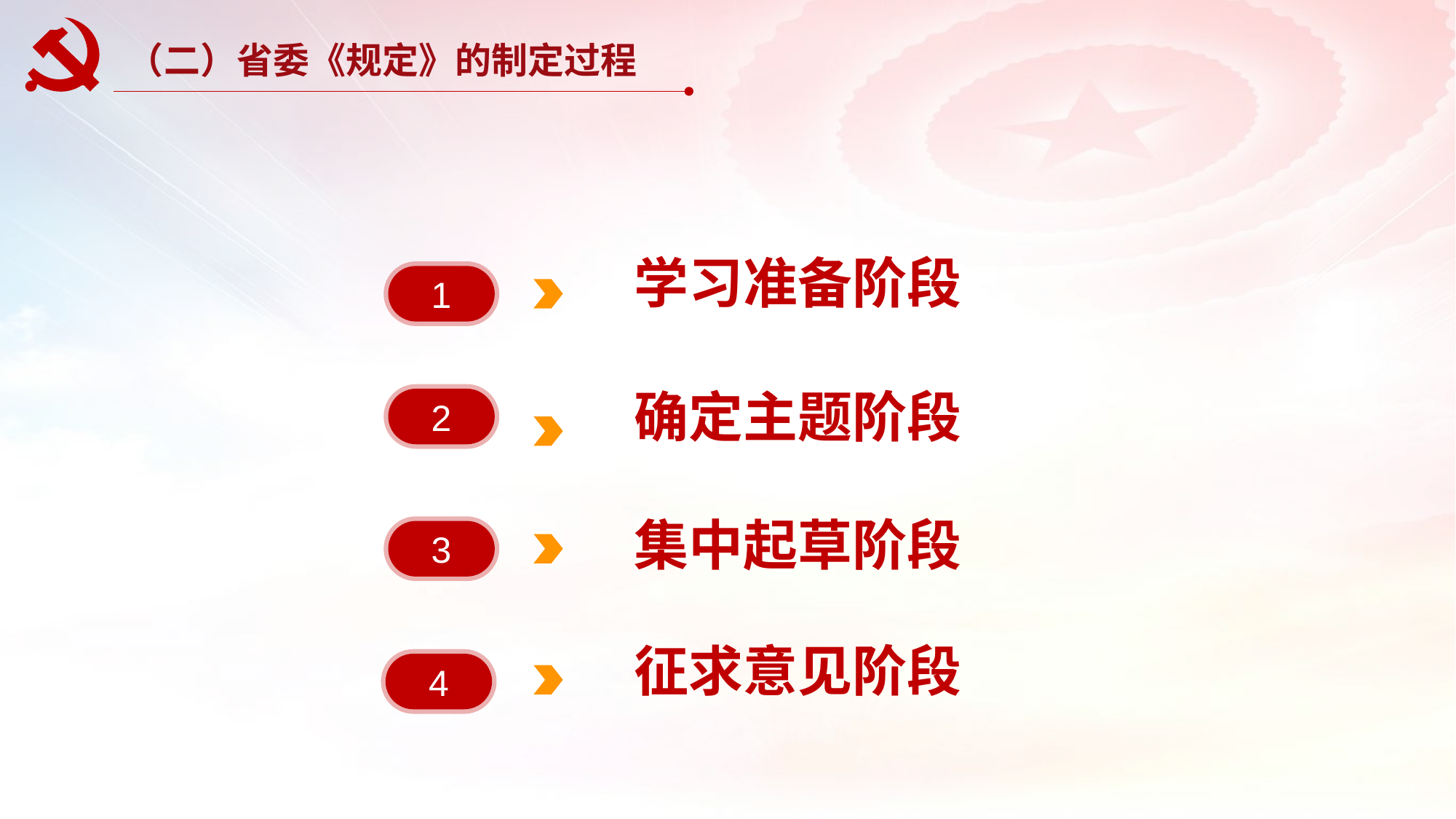

（二）省委《规定》的制定过程
1
学习准备阶段

2
确定主题阶段

3

集中起草阶段
4
征求意见阶段